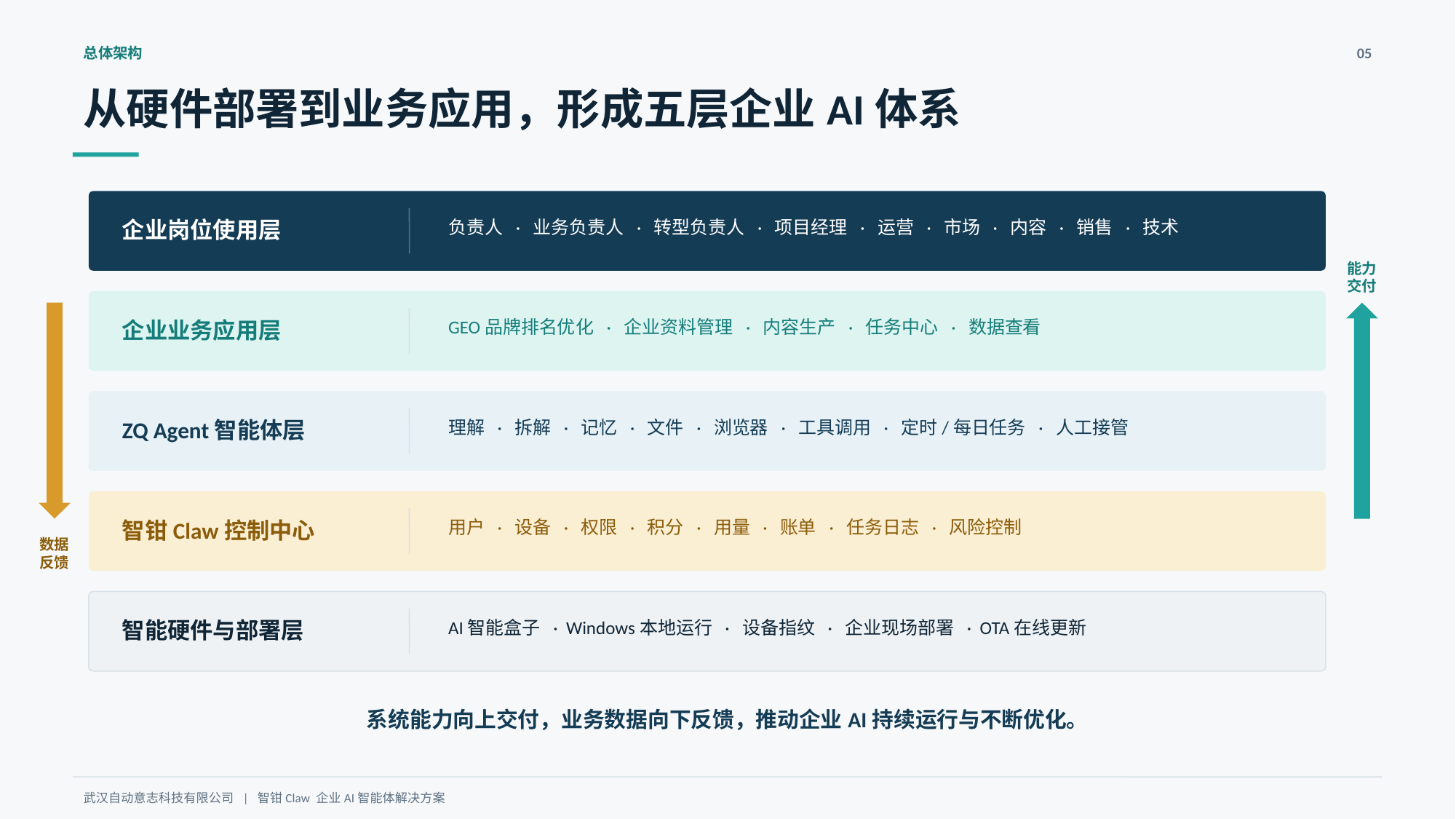

总体架构
05
从硬件部署到业务应用，形成五层企业AI体系

企业岗位使用层
负责人  ·  业务负责人  ·  转型负责人  ·  项目经理  ·  运营  ·  市场  ·  内容  ·  销售  ·  技术
能力交付

企业业务应用层
GEO品牌排名优化  ·  企业资料管理  ·  内容生产  ·  任务中心  ·  数据查看

ZQ Agent智能体层
理解  ·  拆解  ·  记忆  ·  文件  ·  浏览器  ·  工具调用  ·  定时/每日任务  ·  人工接管

智钳Claw控制中心
用户  ·  设备  ·  权限  ·  积分  ·  用量  ·  账单  ·  任务日志  ·  风险控制
数据反馈

智能硬件与部署层
AI智能盒子  ·  Windows本地运行  ·  设备指纹  ·  企业现场部署  ·  OTA在线更新
系统能力向上交付，业务数据向下反馈，推动企业AI持续运行与不断优化。

武汉自动意志科技有限公司  |  智钳Claw 企业AI智能体解决方案